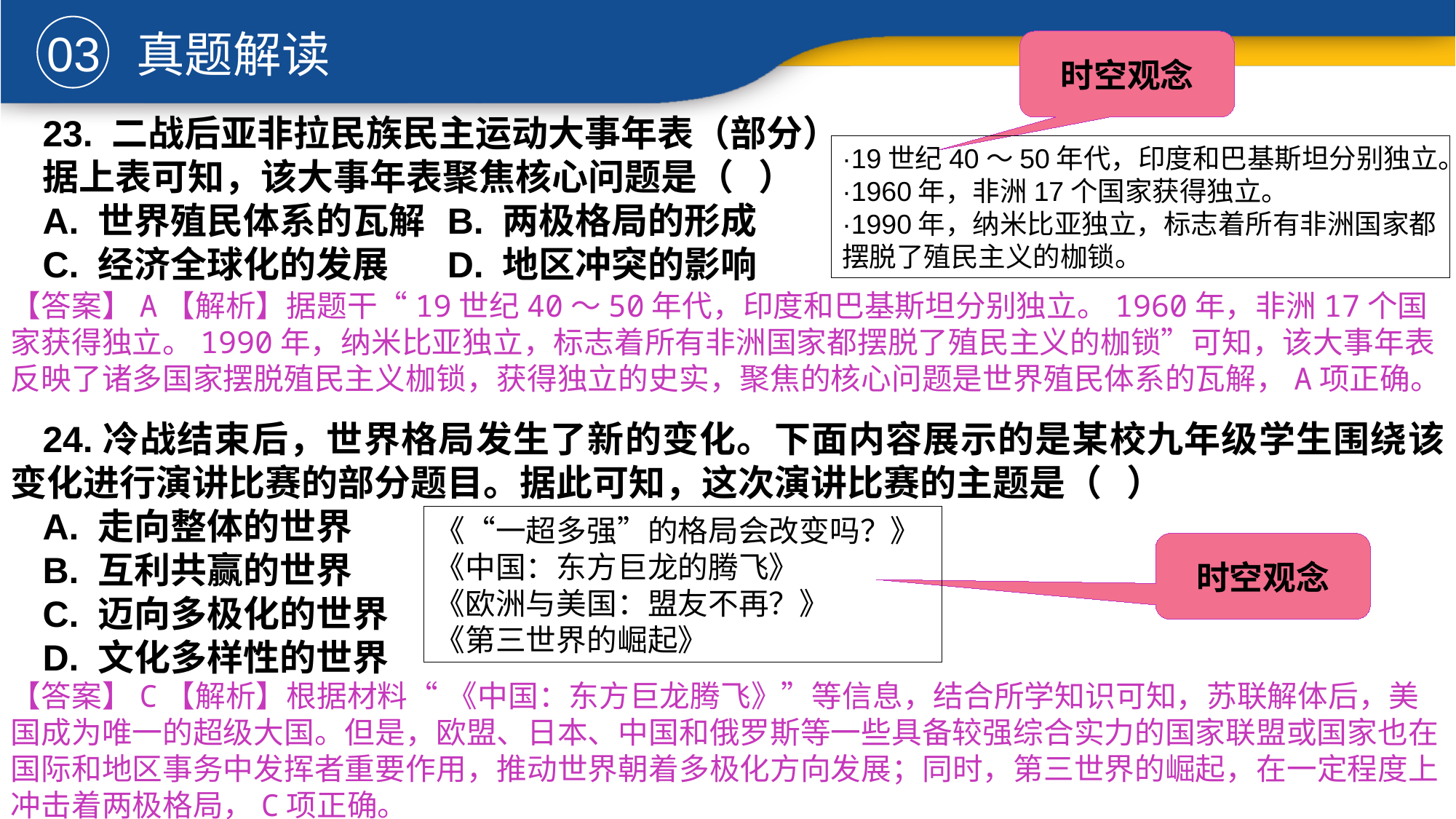

03
真题解读
时空观念
23. 二战后亚非拉民族民主运动大事年表（部分）
据上表可知，该大事年表聚焦核心问题是（   ）
A. 世界殖民体系的瓦解	B. 两极格局的形成
C. 经济全球化的发展	D. 地区冲突的影响

24.冷战结束后，世界格局发生了新的变化。下面内容展示的是某校九年级学生围绕该变化进行演讲比赛的部分题目。据此可知，这次演讲比赛的主题是（   ）
A. 走向整体的世界
B. 互利共赢的世界
C. 迈向多极化的世界
D. 文化多样性的世界
·19世纪40～50年代，印度和巴基斯坦分别独立。
·1960年，非洲17个国家获得独立。
·1990年，纳米比亚独立，标志着所有非洲国家都摆脱了殖民主义的枷锁。
【答案】A【解析】据题干“19世纪40～50年代，印度和巴基斯坦分别独立。1960年，非洲17个国家获得独立。1990年，纳米比亚独立，标志着所有非洲国家都摆脱了殖民主义的枷锁”可知，该大事年表反映了诸多国家摆脱殖民主义枷锁，获得独立的史实，聚焦的核心问题是世界殖民体系的瓦解，A项正确。
《“一超多强”的格局会改变吗？》
《中国：东方巨龙的腾飞》
《欧洲与美国：盟友不再？》
《第三世界的崛起》
时空观念
【答案】C【解析】根据材料“	《中国：东方巨龙腾飞》”等信息，结合所学知识可知，苏联解体后，美国成为唯一的超级大国。但是，欧盟、日本、中国和俄罗斯等一些具备较强综合实力的国家联盟或国家也在国际和地区事务中发挥者重要作用，推动世界朝着多极化方向发展；同时，第三世界的崛起，在一定程度上冲击着两极格局，C项正确。